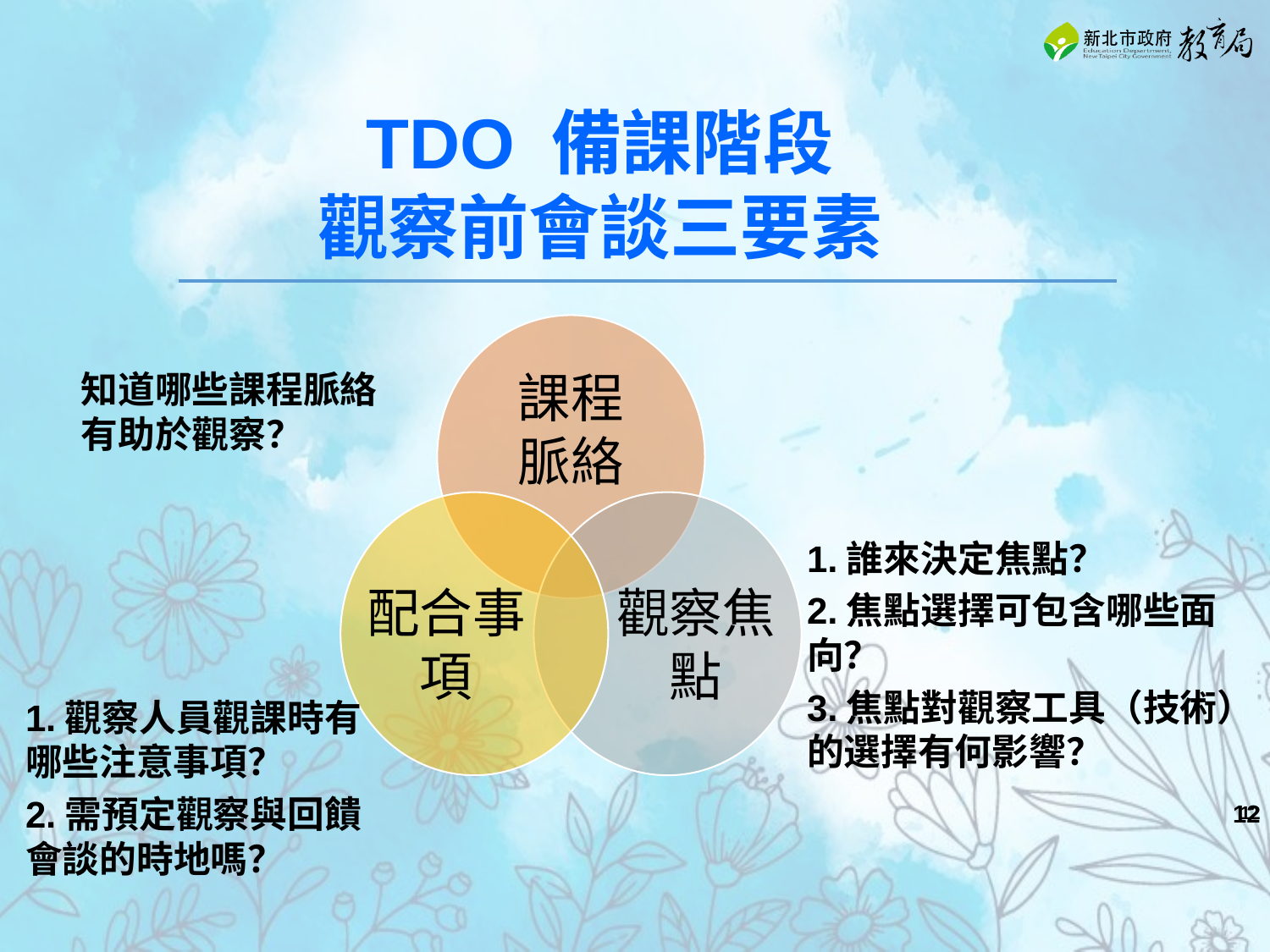

TDO 備課階段
觀察前會談三要素

課程
脈絡

配合事項
觀察焦點
知道哪些課程脈絡有助於觀察？
1.誰來決定焦點？
2.焦點選擇可包含哪些面向？
3.焦點對觀察工具（技術）的選擇有何影響？
1.觀察人員觀課時有哪些注意事項？
2.需預定觀察與回饋會談的時地嗎？
12
12